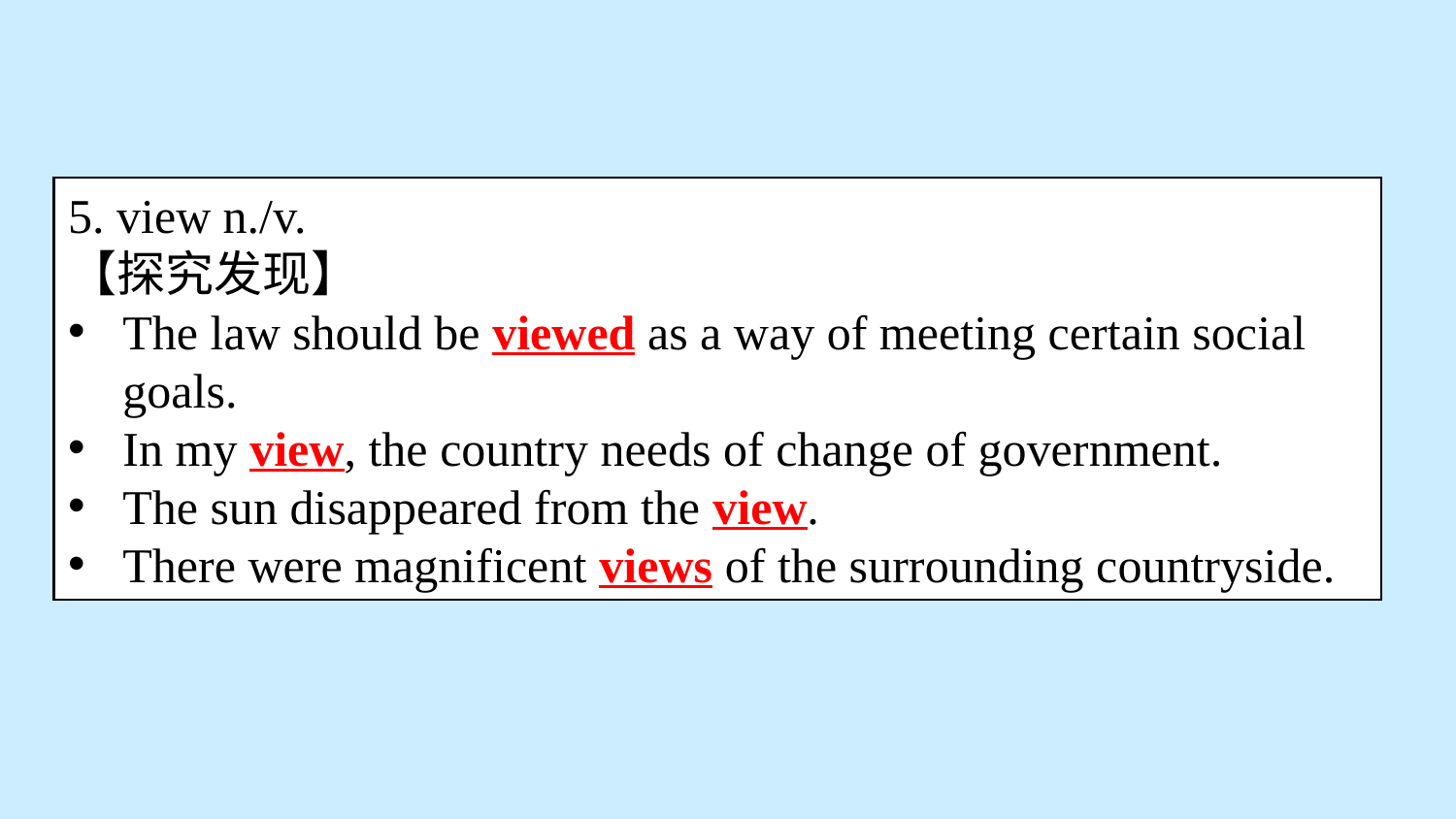

5. view n./v.
【探究发现】
The law should be viewed as a way of meeting certain social goals.
In my view, the country needs of change of government.
The sun disappeared from the view.
There were magnificent views of the surrounding countryside.